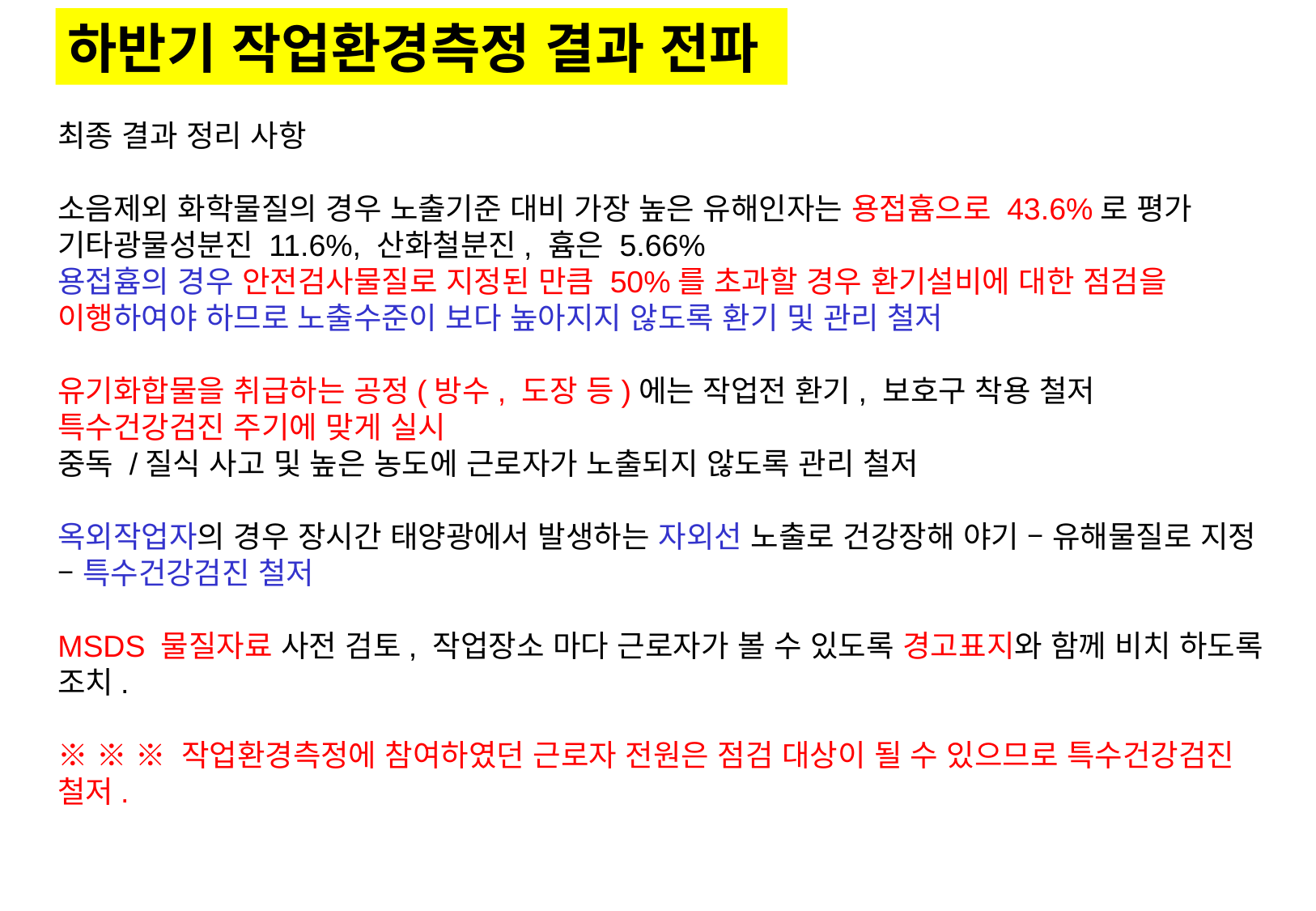

하반기 작업환경측정 결과 전파
최종 결과 정리 사항

소음제외 화학물질의 경우 노출기준 대비 가장 높은 유해인자는 용접흄으로 43.6%로 평가
기타광물성분진 11.6%, 산화철분진, 흄은 5.66%
용접흄의 경우 안전검사물질로 지정된 만큼 50%를 초과할 경우 환기설비에 대한 점검을 이행하여야 하므로 노출수준이 보다 높아지지 않도록 환기 및 관리 철저

유기화합물을 취급하는 공정(방수, 도장 등)에는 작업전 환기, 보호구 착용 철저
특수건강검진 주기에 맞게 실시
중독 /질식 사고 및 높은 농도에 근로자가 노출되지 않도록 관리 철저

옥외작업자의 경우 장시간 태양광에서 발생하는 자외선 노출로 건강장해 야기 – 유해물질로 지정 – 특수건강검진 철저

MSDS 물질자료 사전 검토, 작업장소 마다 근로자가 볼 수 있도록 경고표지와 함께 비치 하도록 조치.

※ ※ ※ 작업환경측정에 참여하였던 근로자 전원은 점검 대상이 될 수 있으므로 특수건강검진 철저.